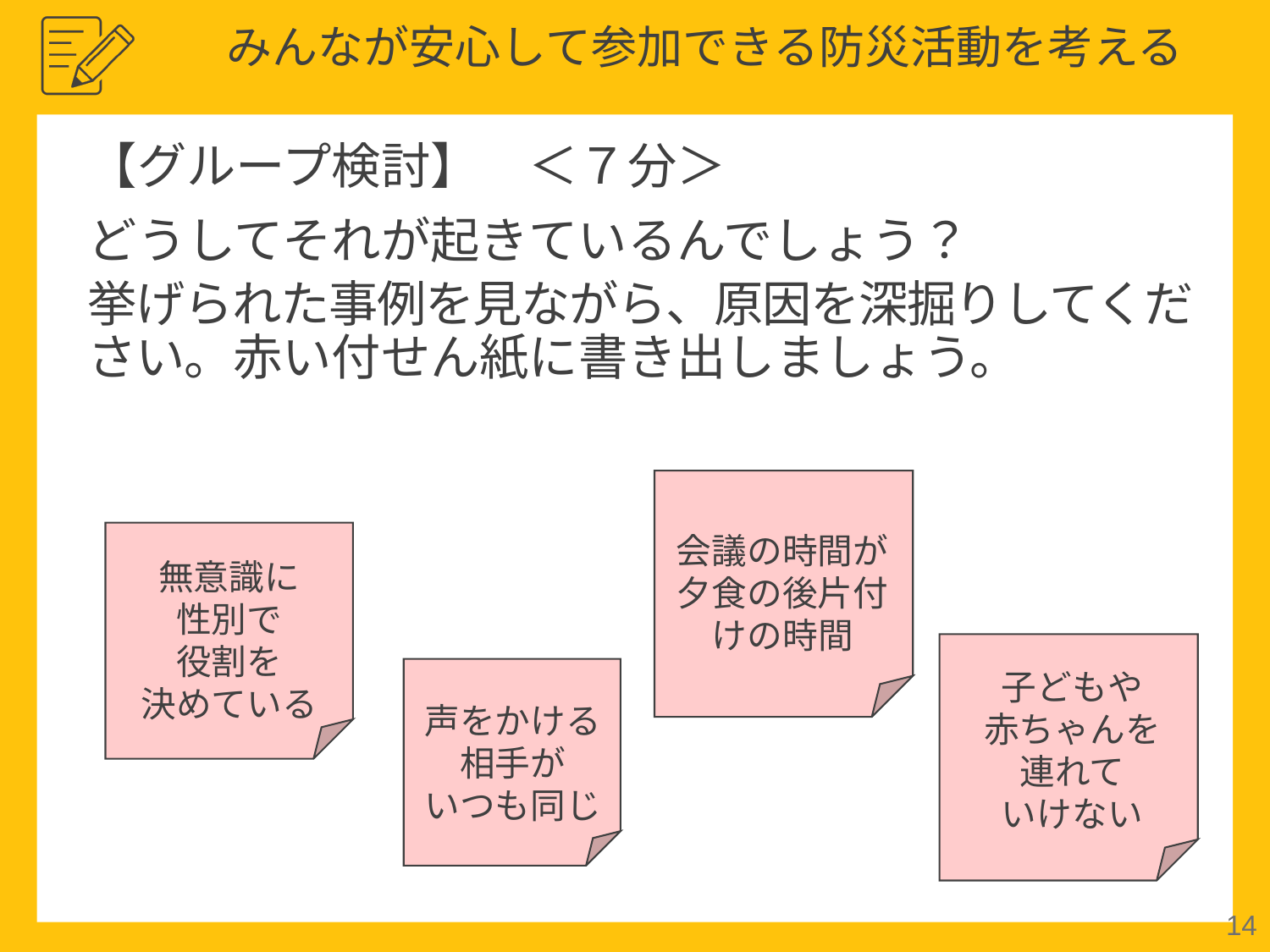

みんなが安心して参加できる防災活動を考える
【グループ検討】　＜７分＞
どうしてそれが起きているんでしょう？
挙げられた事例を見ながら、原因を深掘りしてください。赤い付せん紙に書き出しましょう。

会議の時間が
夕食の後片付けの時間
無意識に
性別で
役割を
決めている

子どもや
赤ちゃんを
連れて
いけない
声をかける
相手が
いつも同じ
14